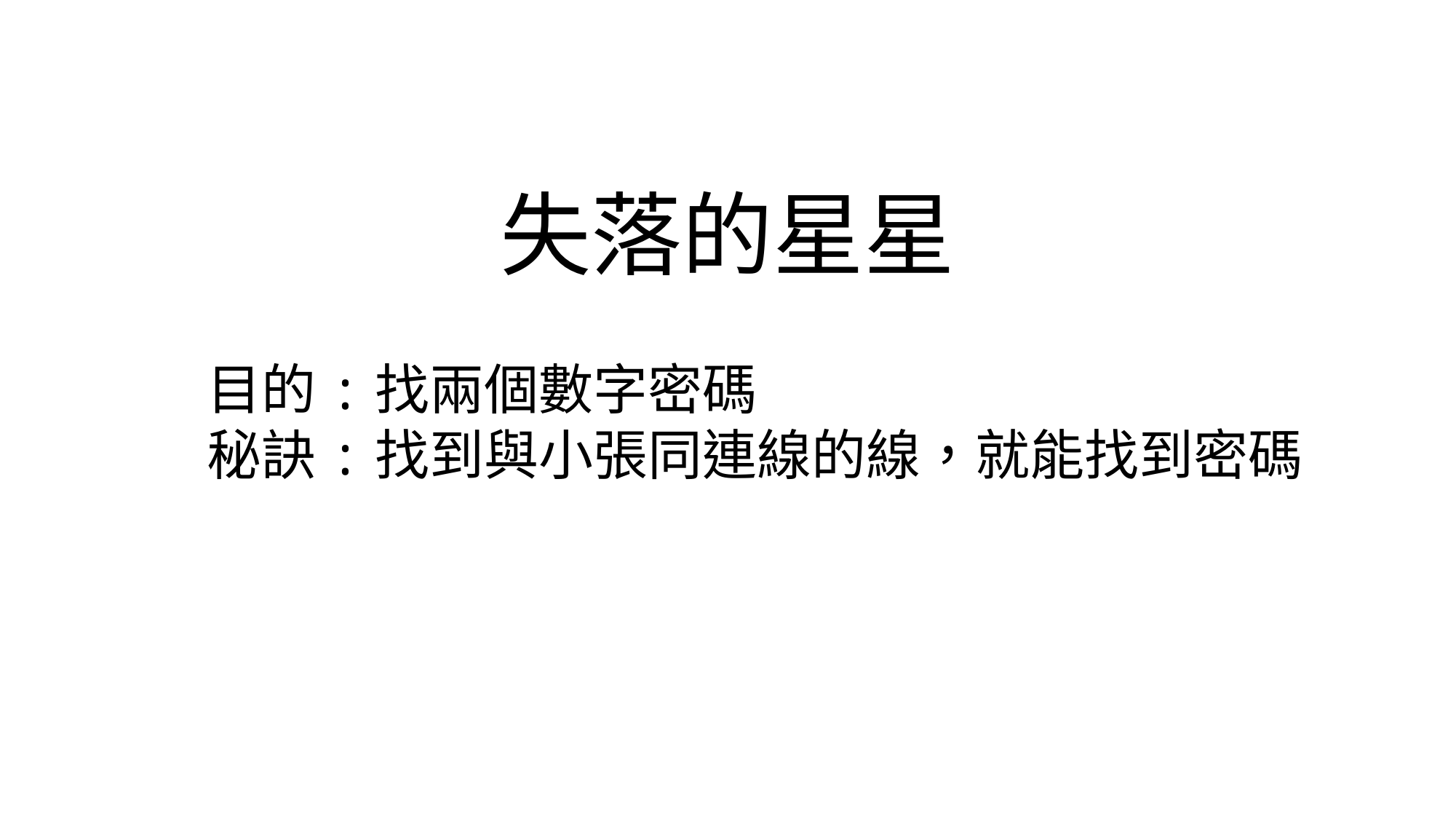

# 失落的星星
目的:找兩個數字密碼
秘訣:找到與小張同連線的線，就能找到密碼